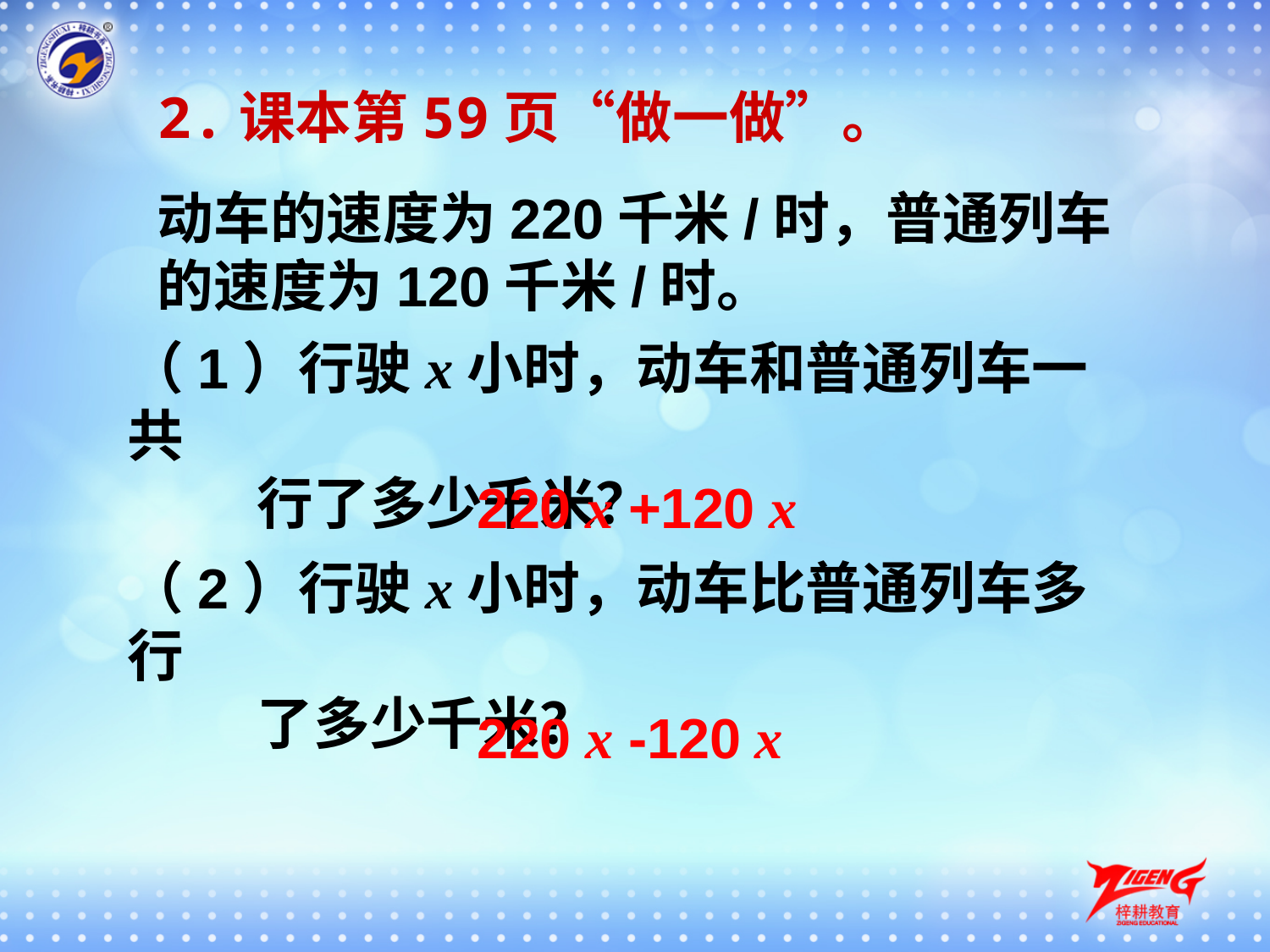

2.课本第59页“做一做”。
动车的速度为220千米/时，普通列车的速度为120千米/时。
（1）行驶x小时，动车和普通列车一共
         行了多少千米？
220 x +120 x
（2）行驶x小时，动车比普通列车多行
         了多少千米？
220 x -120 x